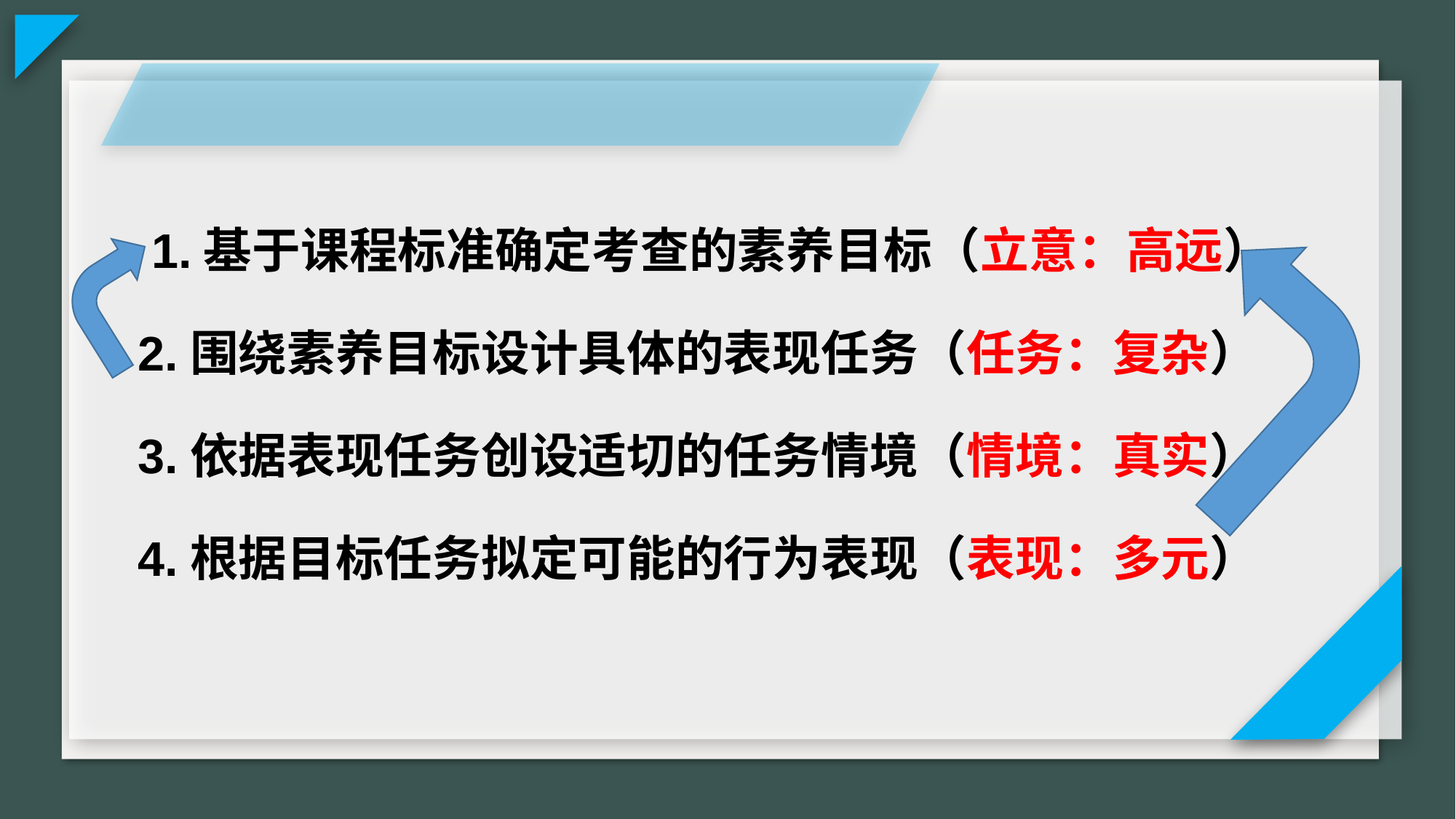

1.基于课程标准确定考查的素养目标（立意：高远）
  2.围绕素养目标设计具体的表现任务（任务：复杂）
  3.依据表现任务创设适切的任务情境（情境：真实）
  4.根据目标任务拟定可能的行为表现（表现：多元）